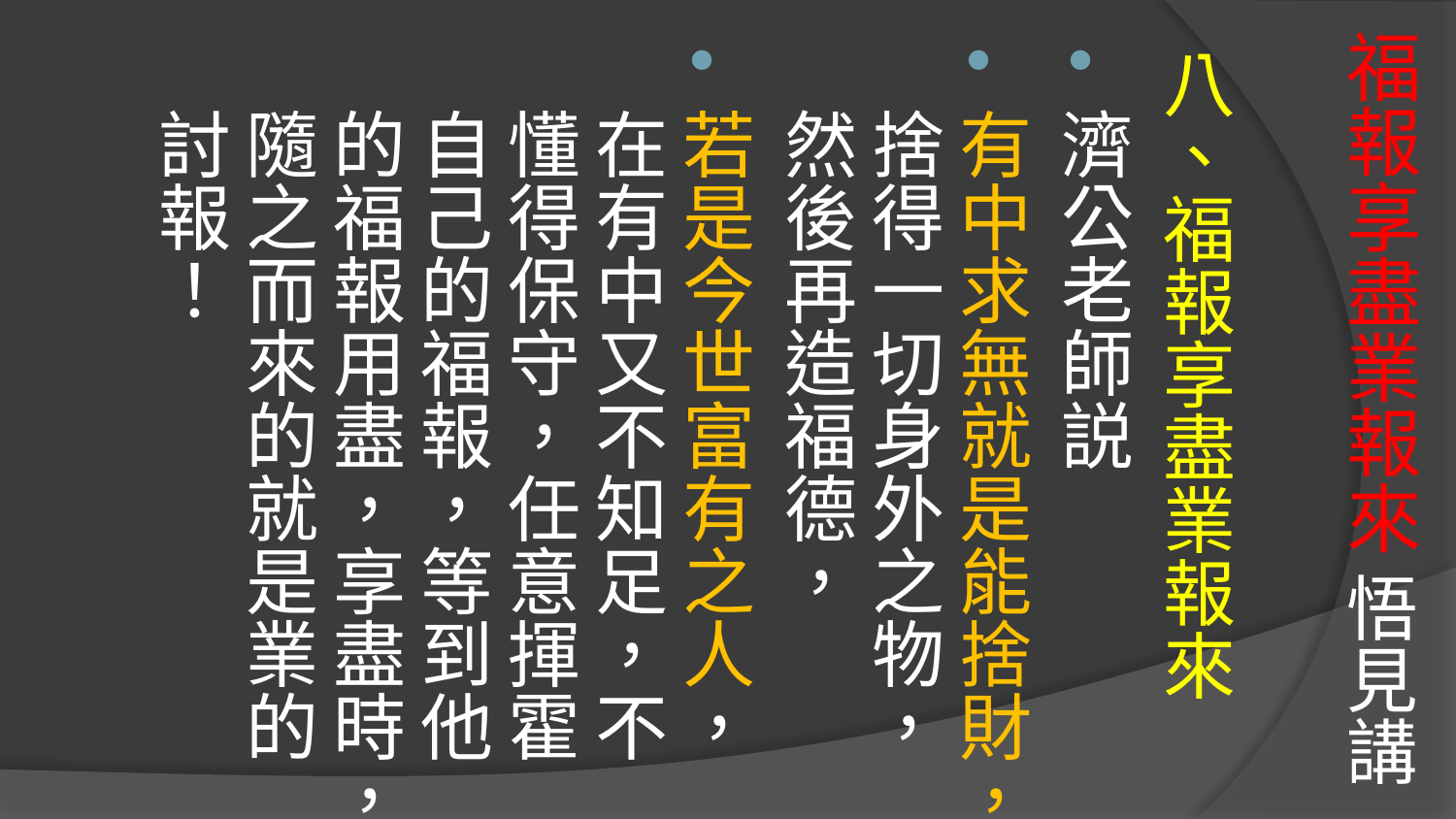

# 福報享盡業報來 悟見講
八、福報享盡業報來
濟公老師説
有中求無就是能捨財，捨得一切身外之物，然後再造福德，
若是今世富有之人，在有中又不知足，不懂得保守，任意揮霍自己的福報，等到他的福報用盡，享盡時，隨之而來的就是業的討報！